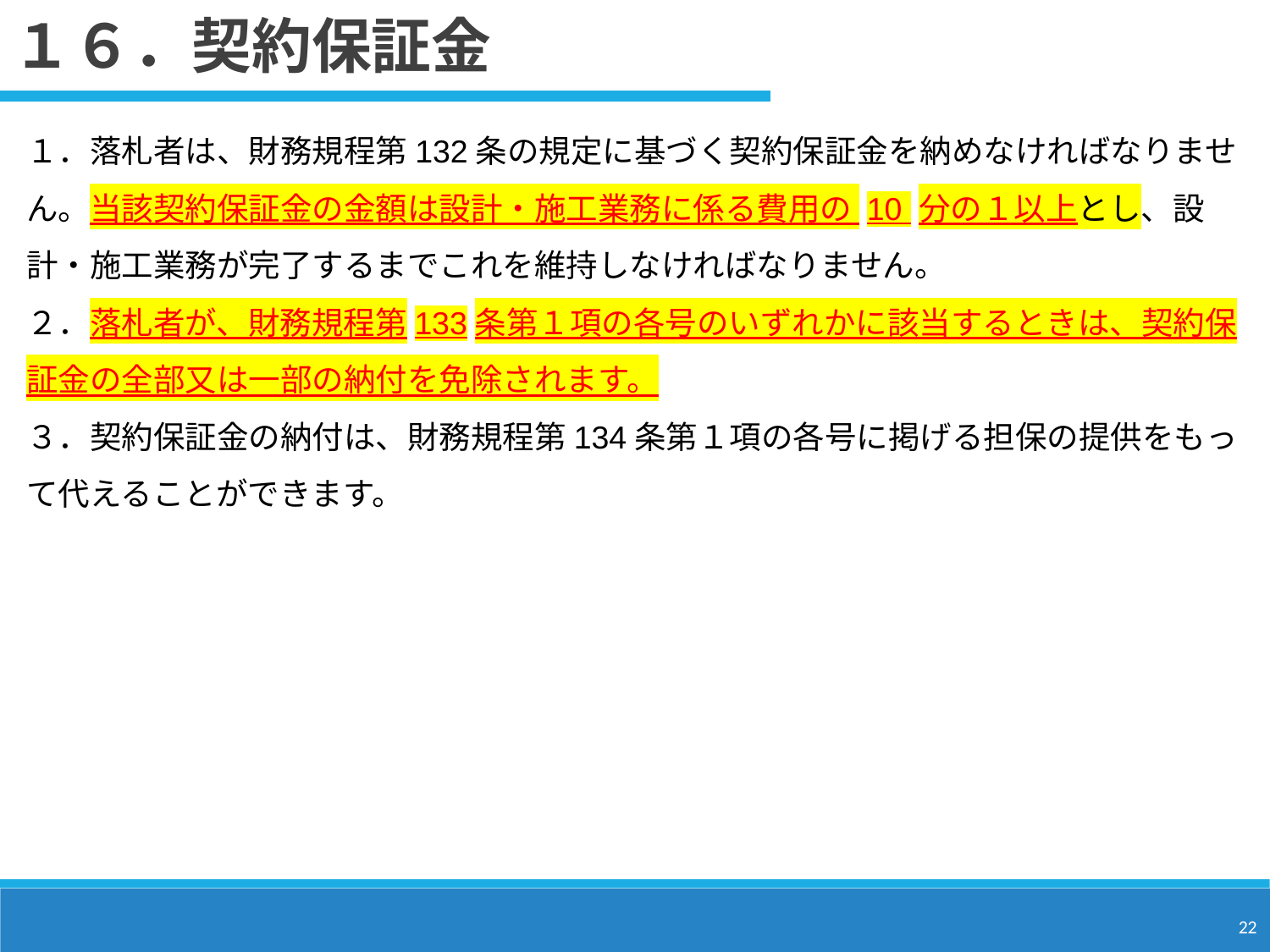

１６．契約保証金
１．落札者は、財務規程第132条の規定に基づく契約保証金を納めなければなりません。当該契約保証金の金額は設計・施工業務に係る費用の 10 分の１以上とし、設計・施工業務が完了するまでこれを維持しなければなりません。
２．落札者が、財務規程第133条第１項の各号のいずれかに該当するときは、契約保証金の全部又は一部の納付を免除されます。
３．契約保証金の納付は、財務規程第134条第１項の各号に掲げる担保の提供をもって代えることができます。
22